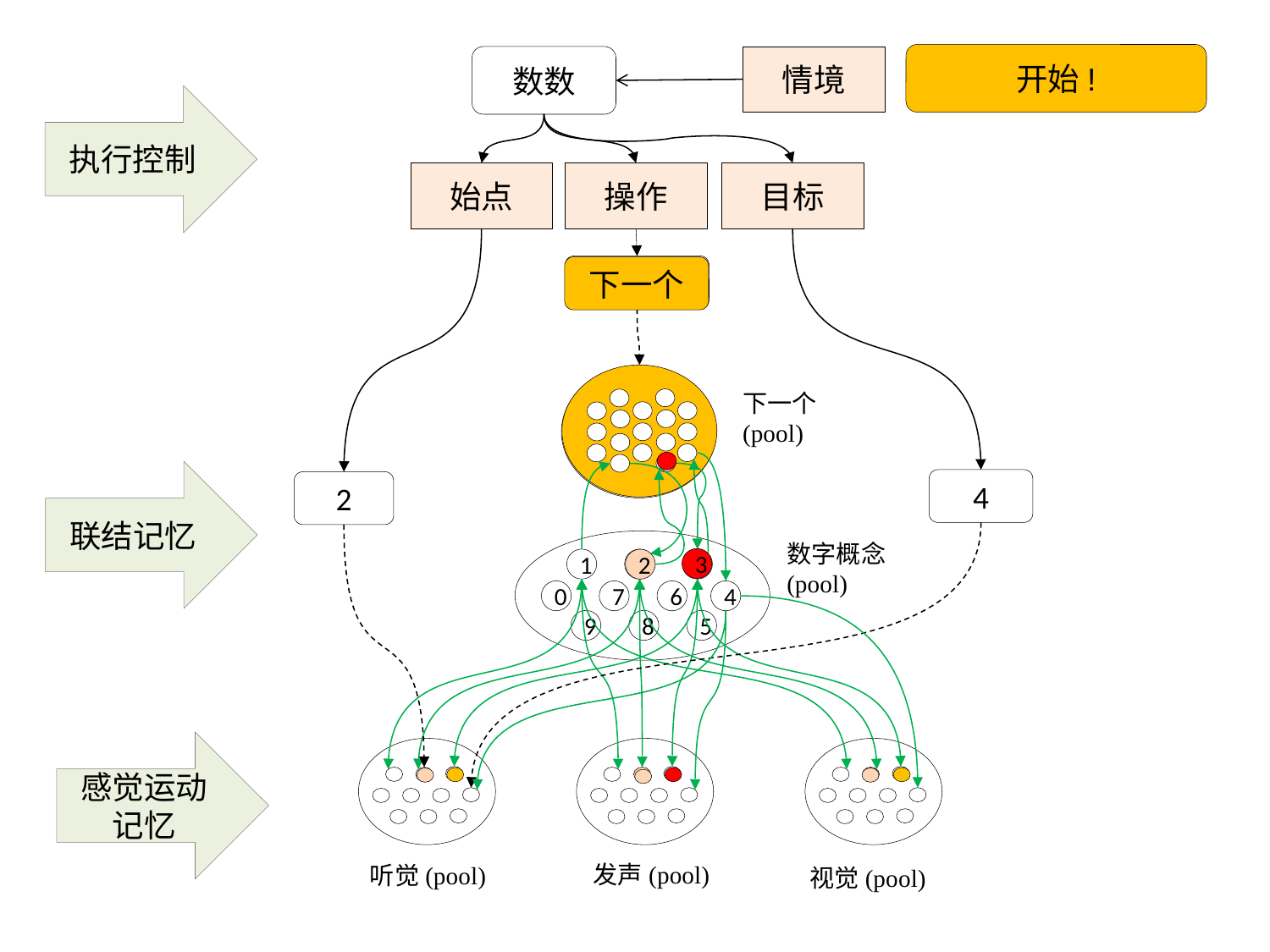

开始!
数数
情境
执行控制
始点
操作
目标
下一个
下一个

下一个
(pool)

联结记忆
4
2
数字概念
(pool)

3
1
2
3
2
0
7
6
4
9
8
5
感觉运动记忆

发声(pool)
听觉(pool)
视觉(pool)